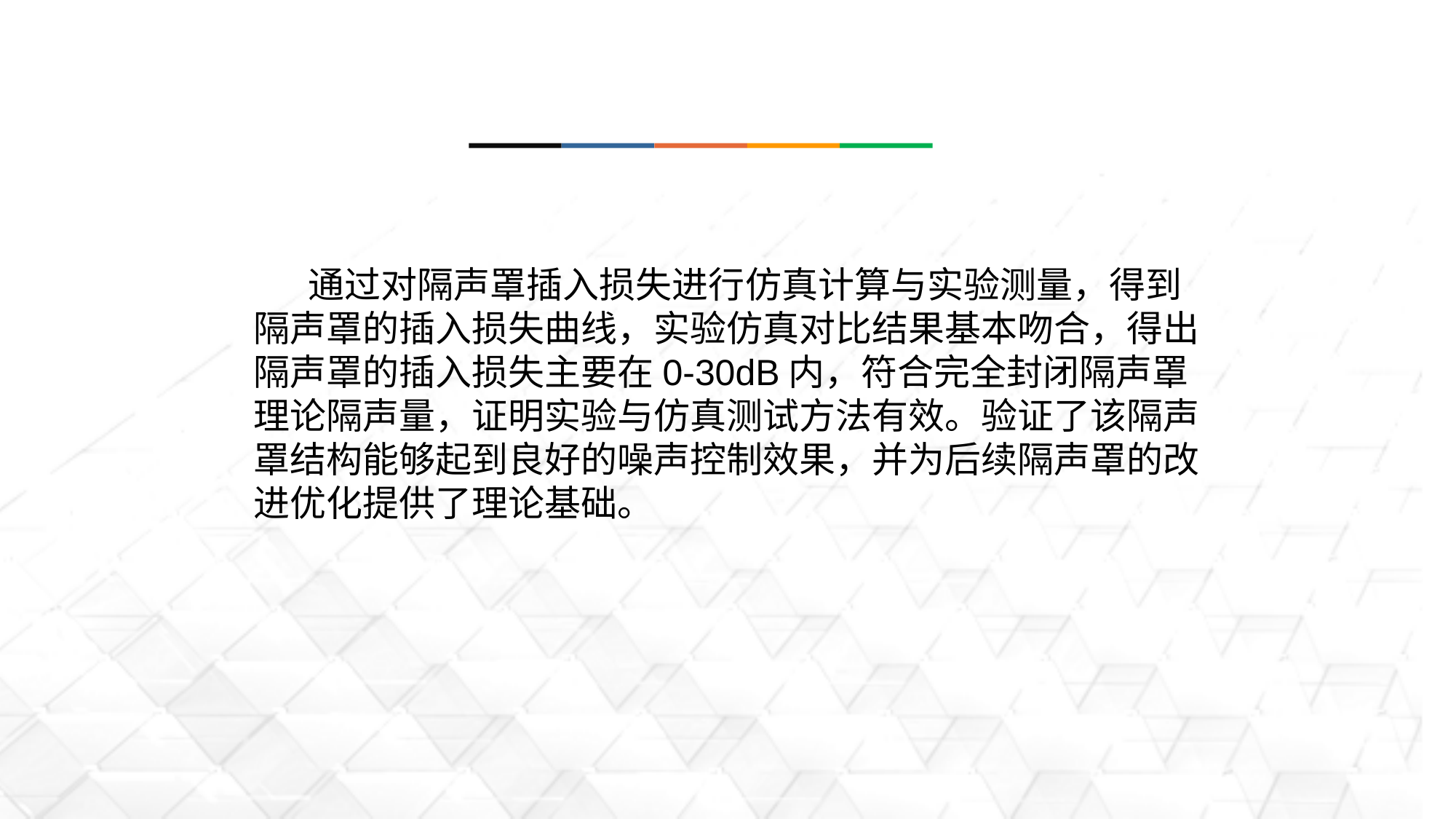

通过对隔声罩插入损失进行仿真计算与实验测量，得到隔声罩的插入损失曲线，实验仿真对比结果基本吻合，得出隔声罩的插入损失主要在0-30dB内，符合完全封闭隔声罩理论隔声量，证明实验与仿真测试方法有效。验证了该隔声罩结构能够起到良好的噪声控制效果，并为后续隔声罩的改进优化提供了理论基础。